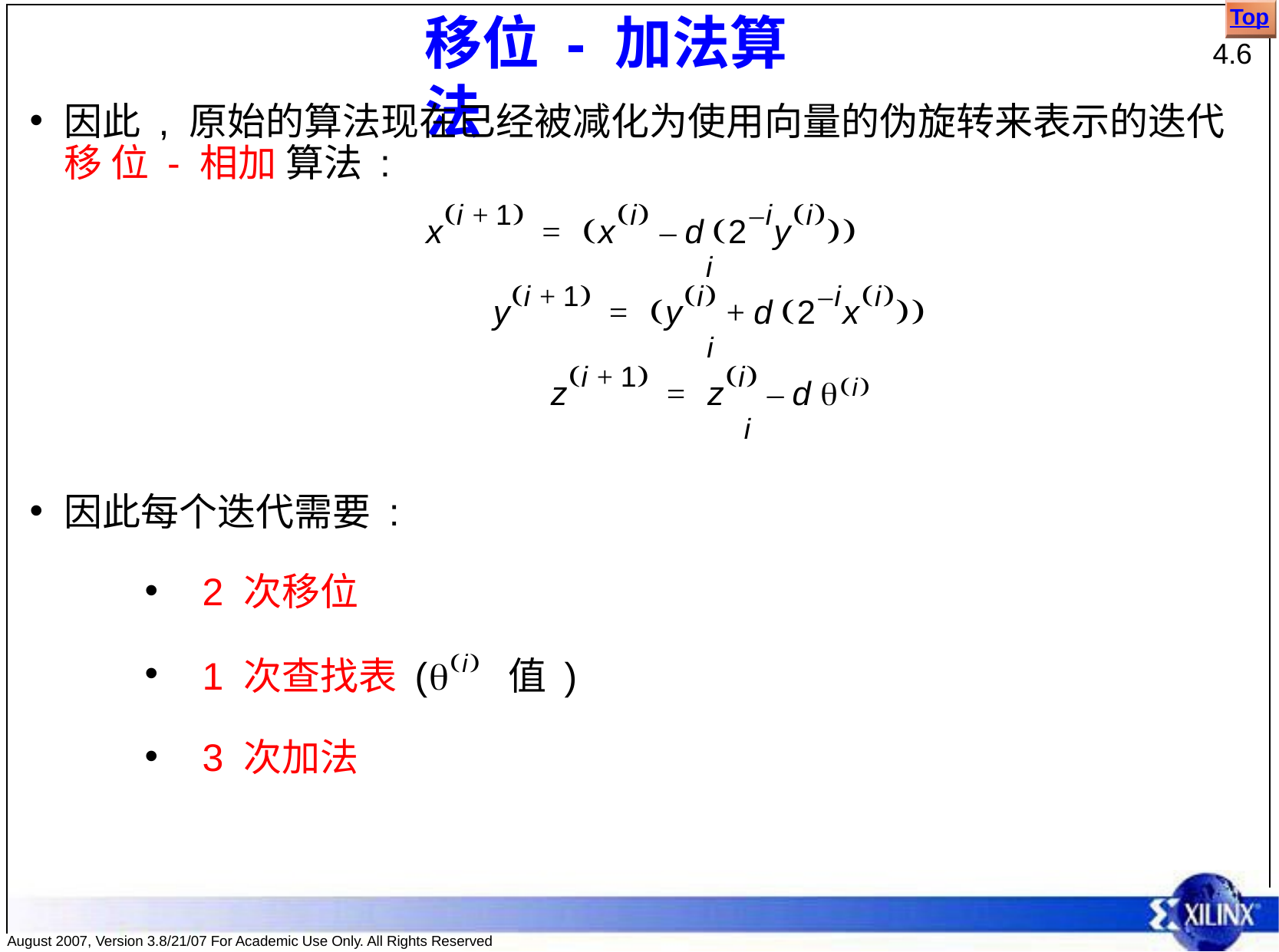

Top
# 移位 - 加法算法
4.6
因此 , 原始的算法现在已经被减化为使用向量的伪旋转来表示的迭代 移 位 - 相加 算法 :
x(i + 1)	=	(x(i) – d (2–iy(i)))
i
y(i + 1)	=	(y(i) + d (2–ix(i)))
i
z(i + 1)	=	z(i) – d θ(i)
i

因此每个迭代需要 :
2 次移位
1 次查找表 (θ(i) 值 )
3 次加法
August 2007, Version 3.8/21/07 For Academic Use Only. All Rights Reserved